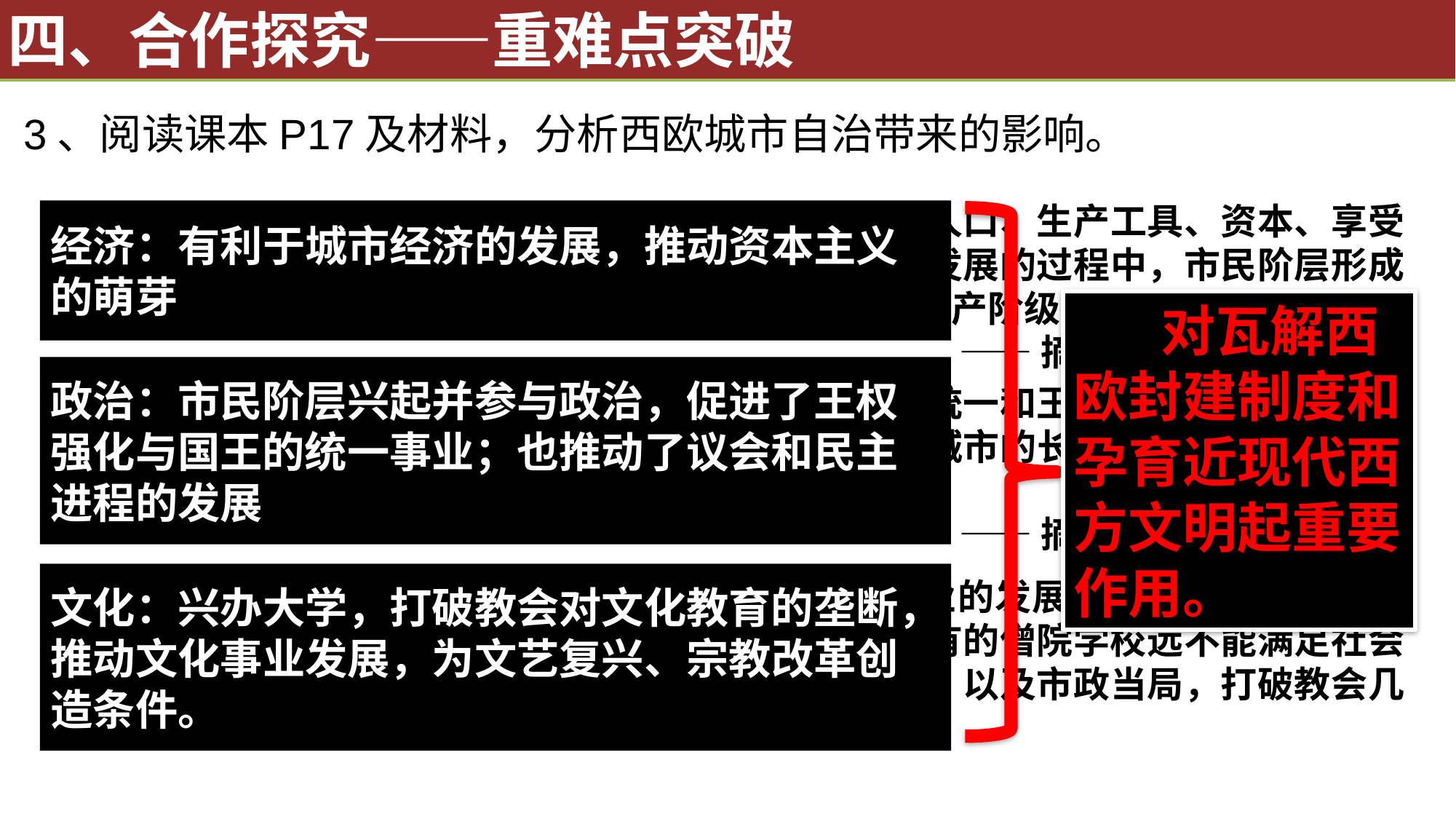

四、合作探究——重难点突破
3、阅读课本P17及材料，分析西欧城市自治带来的影响。
经济：有利于城市经济的发展，推动资本主义的萌芽
材料一：乡村意味着“隔绝和分散”，而城市“表明了人口、生产工具、资本、享受和需求的集中”……在西欧城市重新兴起和工商业迅速发展的过程中，市民阶层形成了，商人和银行家作为市民阶层的上层，发展为早期的资产阶级。
——摘编自《世界中古史》

      对瓦解西欧封建制度和孕育近现代西方文明起重要作用。
政治：市民阶层兴起并参与政治，促进了王权强化与国王的统一事业；也推动了议会和民主进程的发展
材料二：市民反对封建割据，反对领主特权，支持国家统一和王权强化。而建立新城市符合国王们削弱诸侯势力的政治考虑，因而国王成为城市的长期盟友。国家出现了不与封土相联系的官吏；市民阶级开始参与政治。
——摘编自《世界中古史》
文化：兴办大学，打破教会对文化教育的垄断，推动文化事业发展，为文艺复兴、宗教改革创造条件。
材料三：11世纪西欧城市兴起以后，由于手工业和商业的发展以及城市反对领主的斗争，迫切需要能读会写、具有各方面知识的人才。原有的僧院学校远不能满足社会发展的需要。于是，一些城市的手工业行会和商人公会，以及市政当局，打破教会几百年来对教育的垄断，自发地创办了世俗学校……